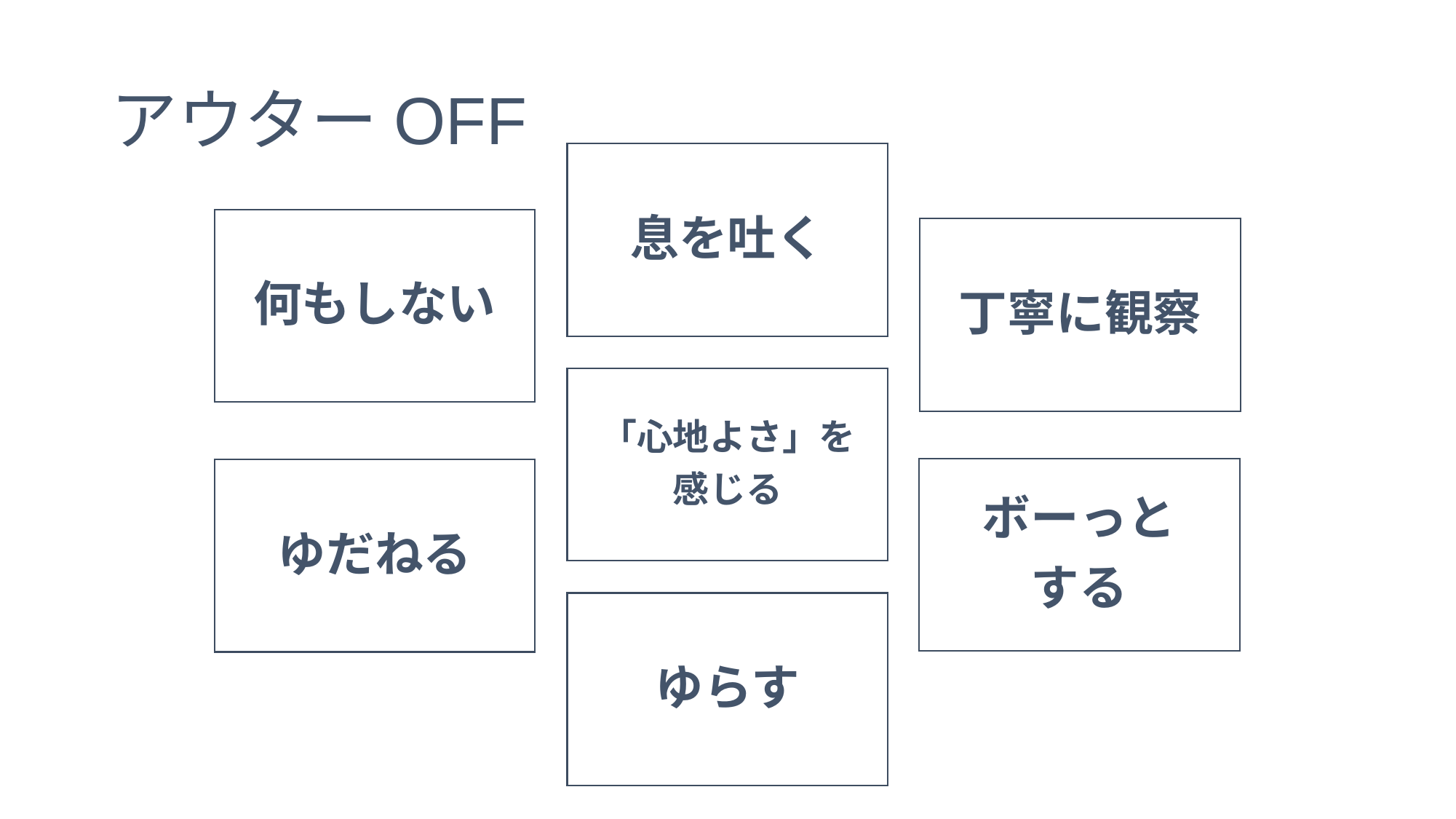

# アウターOFF
何もしない
息を吐く
丁寧に観察
ゆだねる
「心地よさ」を
感じる
ボーっと
する
ゆらす